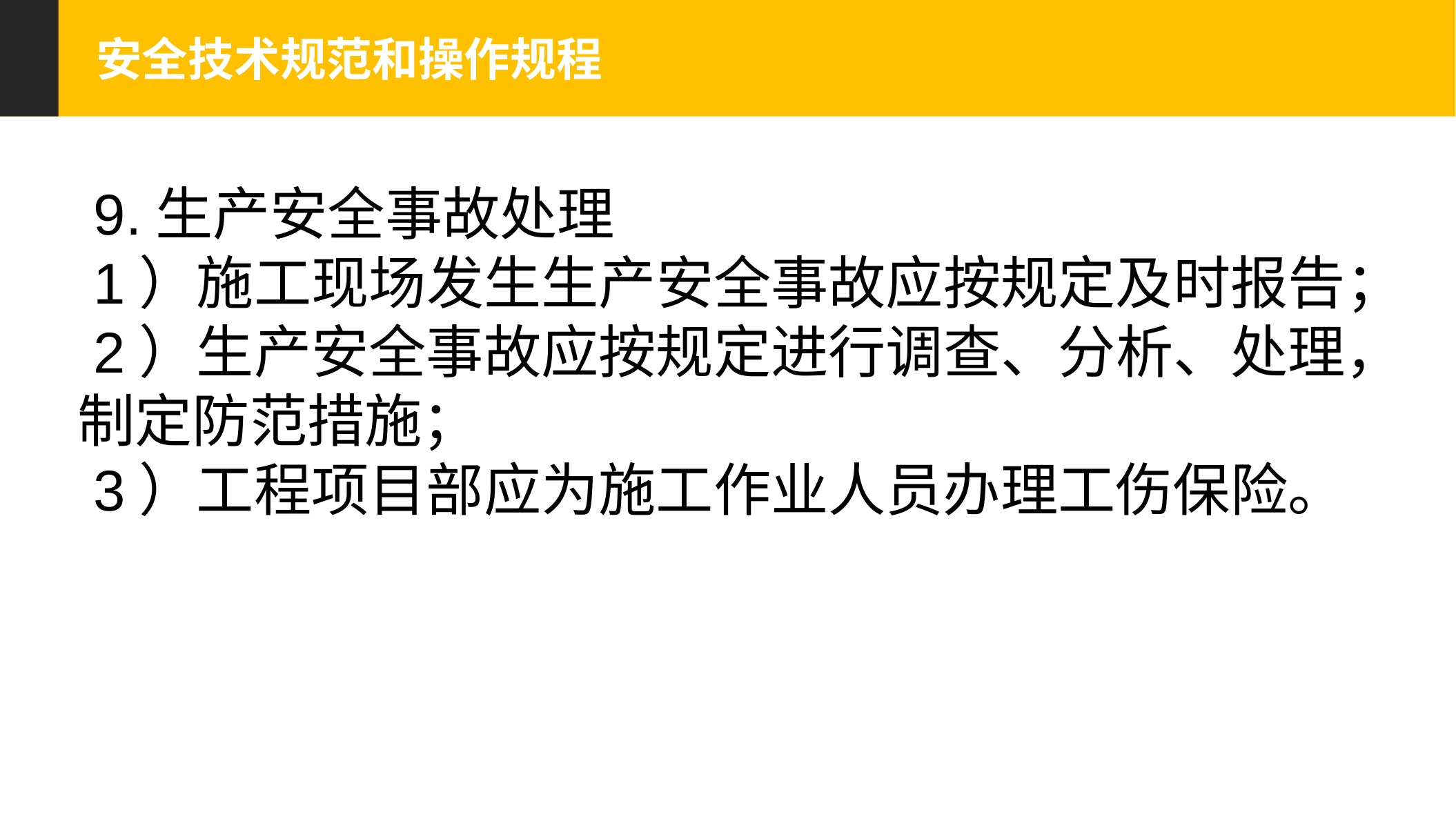

安全技术规范和操作规程
 9.生产安全事故处理
 1）施工现场发生生产安全事故应按规定及时报告；
 2）生产安全事故应按规定进行调查、分析、处理，制定防范措施；
 3）工程项目部应为施工作业人员办理工伤保险。